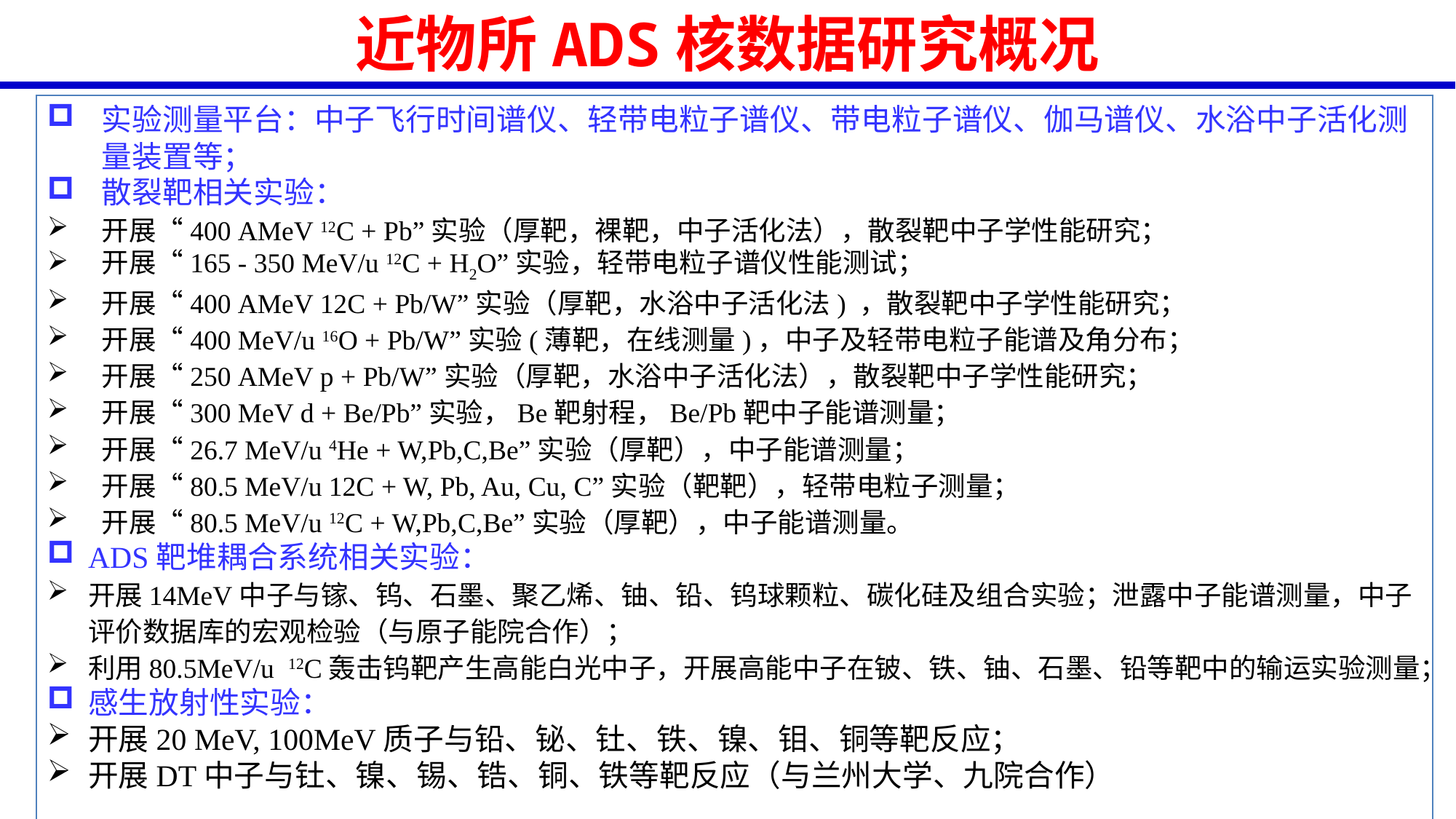

近物所ADS核数据研究概况
实验测量平台：中子飞行时间谱仪、轻带电粒子谱仪、带电粒子谱仪、伽马谱仪、水浴中子活化测量装置等；
散裂靶相关实验：
开展“400 AMeV 12C + Pb”实验（厚靶，裸靶，中子活化法），散裂靶中子学性能研究；
开展“165 - 350 MeV/u 12C + H2O”实验，轻带电粒子谱仪性能测试；
开展“400 AMeV 12C + Pb/W”实验（厚靶，水浴中子活化法) ，散裂靶中子学性能研究；
开展“400 MeV/u 16O + Pb/W”实验(薄靶，在线测量)，中子及轻带电粒子能谱及角分布；
开展“250 AMeV p + Pb/W”实验（厚靶，水浴中子活化法），散裂靶中子学性能研究；
开展“300 MeV d + Be/Pb”实验，Be靶射程，Be/Pb靶中子能谱测量；
开展“26.7 MeV/u 4He + W,Pb,C,Be”实验（厚靶），中子能谱测量；
开展“80.5 MeV/u 12C + W, Pb, Au, Cu, C”实验（靶靶），轻带电粒子测量；
开展“80.5 MeV/u 12C + W,Pb,C,Be”实验（厚靶），中子能谱测量。
ADS靶堆耦合系统相关实验：
开展14MeV中子与镓、钨、石墨、聚乙烯、铀、铅、钨球颗粒、碳化硅及组合实验；泄露中子能谱测量，中子评价数据库的宏观检验（与原子能院合作）；
利用80.5MeV/u  12C轰击钨靶产生高能白光中子，开展高能中子在铍、铁、铀、石墨、铅等靶中的输运实验测量；
感生放射性实验：
开展20 MeV, 100MeV质子与铅、铋、钍、铁、镍、钼、铜等靶反应；
开展DT中子与钍、镍、锡、锆、铜、铁等靶反应（与兰州大学、九院合作）